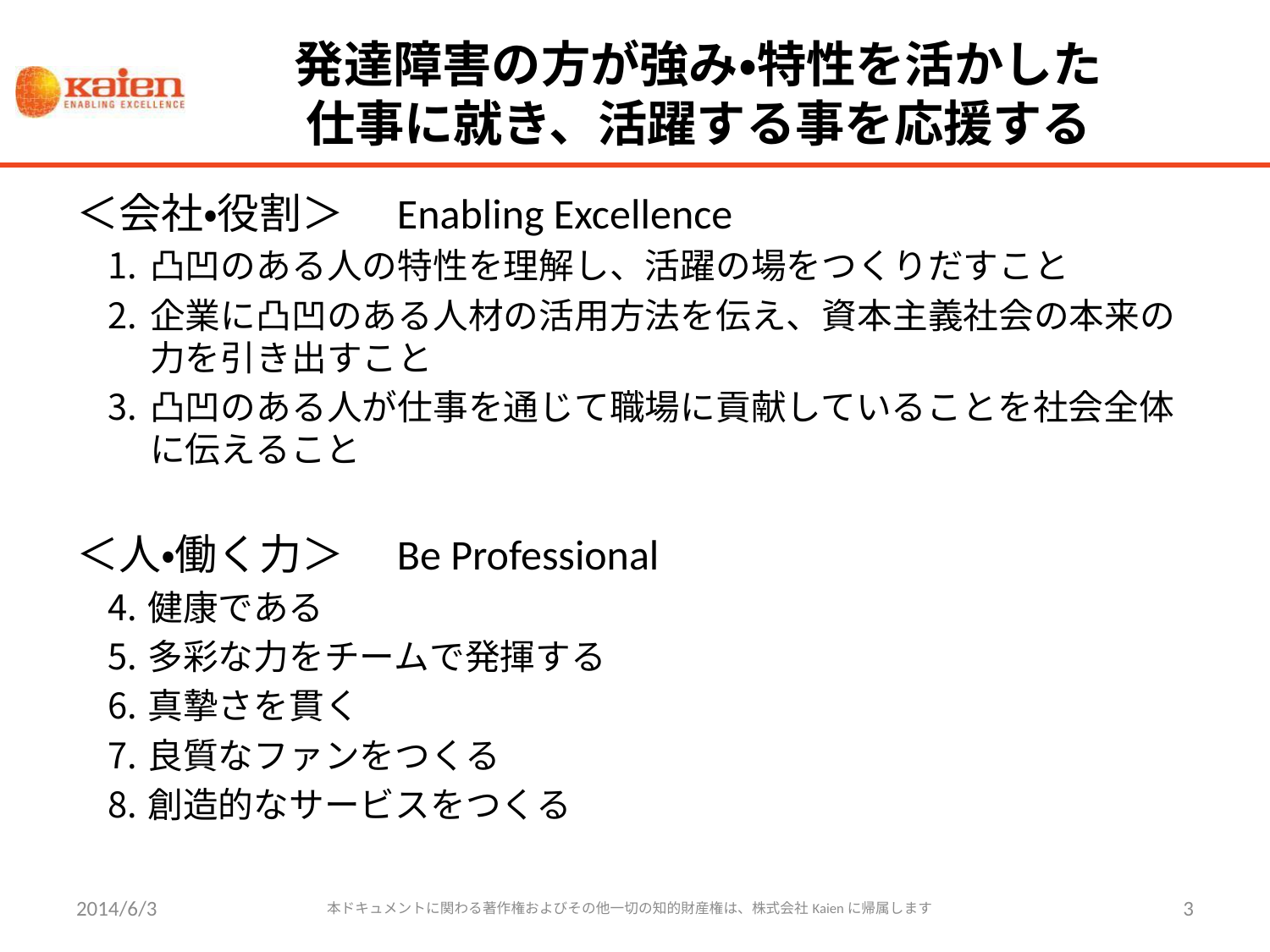

# 発達障害の方が強み・特性を活かした 仕事に就き、活躍する事を応援する
＜会社・役割＞　Enabling Excellence
凸凹のある人の特性を理解し、活躍の場をつくりだすこと
企業に凸凹のある人材の活用方法を伝え、資本主義社会の本来の力を引き出すこと
凸凹のある人が仕事を通じて職場に貢献していることを社会全体に伝えること

＜人・働く力＞　Be Professional
健康である
多彩な力をチームで発揮する
真摯さを貫く
良質なファンをつくる
創造的なサービスをつくる

2014/6/3
本ドキュメントに関わる著作権およびその他一切の知的財産権は、株式会社Kaienに帰属します
3